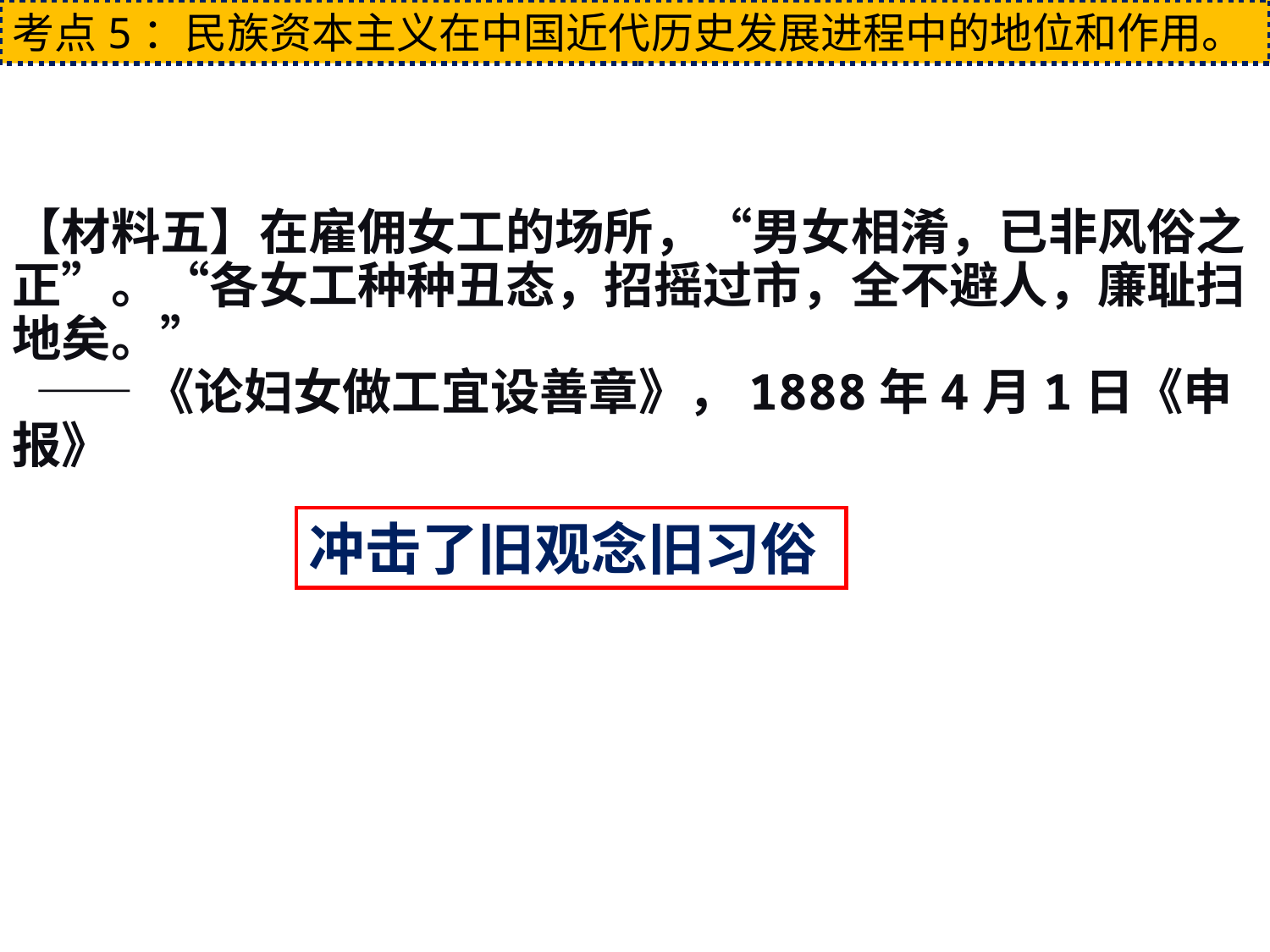

考点5：民族资本主义在中国近代历史发展进程中的地位和作用。
【材料五】在雇佣女工的场所，“男女相淆，已非风俗之正”。“各女工种种丑态，招摇过市，全不避人，廉耻扫地矣。”
  ——《论妇女做工宜设善章》，1888年4月1日《申报》

冲击了旧观念旧习俗